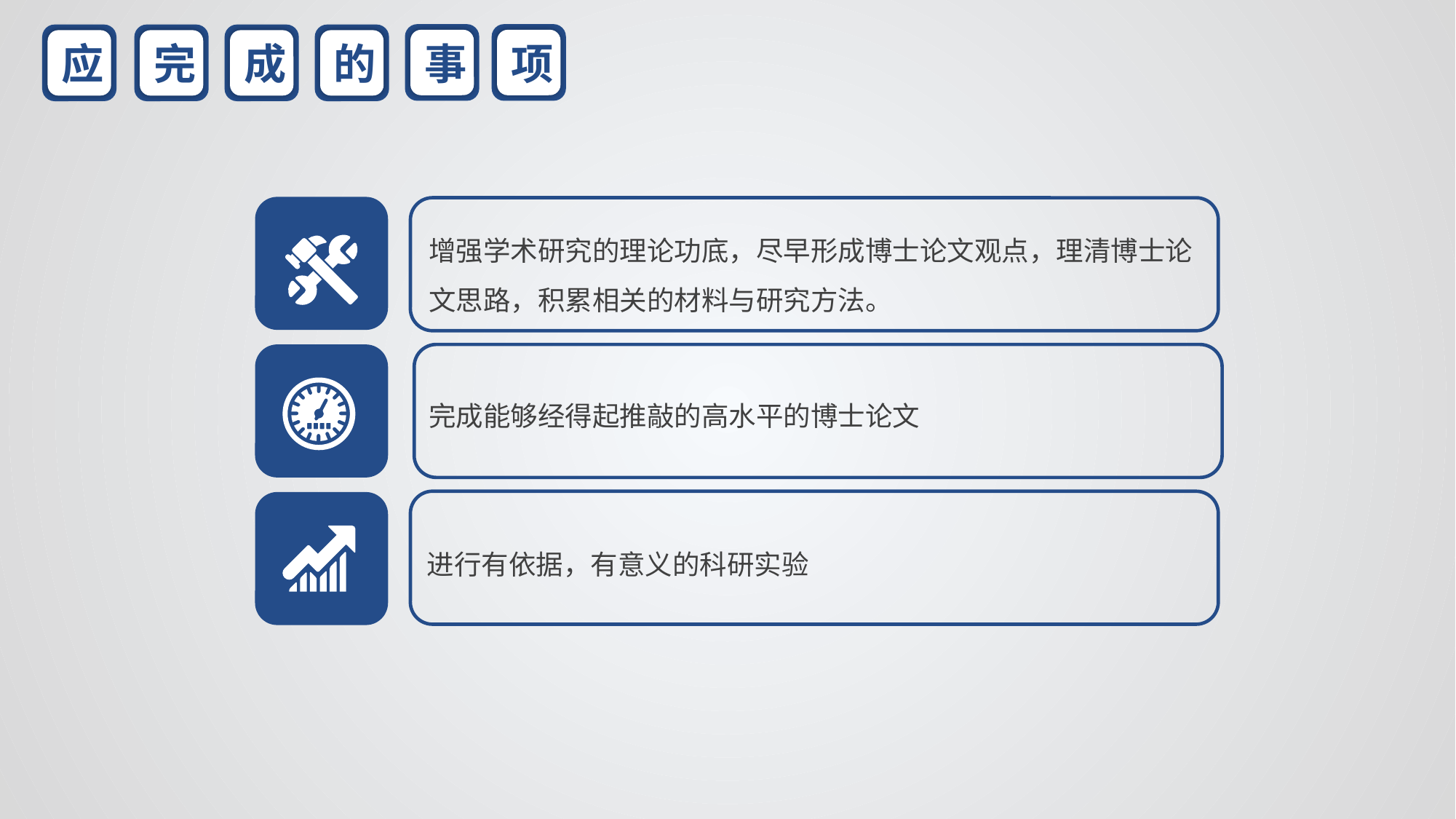

事

项

应

完

成

的

增强学术研究的理论功底，尽早形成博士论文观点，理清博士论文思路，积累相关的材料与研究方法。

完成能够经得起推敲的高水平的博士论文

进行有依据，有意义的科研实验